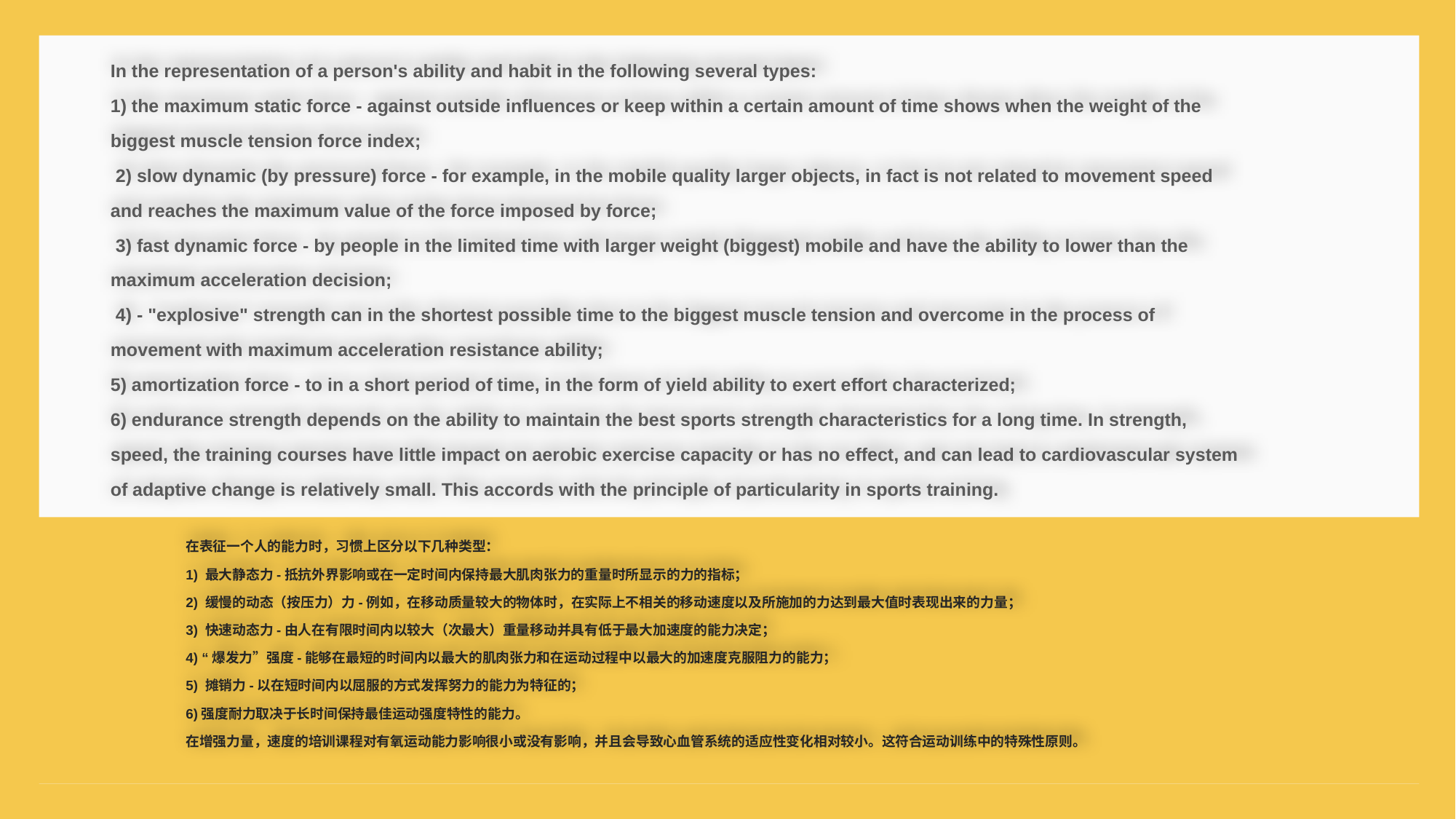

In the representation of a person's ability and habit in the following several types:
1) the maximum static force - against outside influences or keep within a certain amount of time shows when the weight of the biggest muscle tension force index;
 2) slow dynamic (by pressure) force - for example, in the mobile quality larger objects, in fact is not related to movement speed and reaches the maximum value of the force imposed by force;
 3) fast dynamic force - by people in the limited time with larger weight (biggest) mobile and have the ability to lower than the maximum acceleration decision;
 4) - "explosive" strength can in the shortest possible time to the biggest muscle tension and overcome in the process of movement with maximum acceleration resistance ability;
5) amortization force - to in a short period of time, in the form of yield ability to exert effort characterized;
6) endurance strength depends on the ability to maintain the best sports strength characteristics for a long time. In strength, speed, the training courses have little impact on aerobic exercise capacity or has no effect, and can lead to cardiovascular system of adaptive change is relatively small. This accords with the principle of particularity in sports training.

在表征一个人的能力时，习惯上区分以下几种类型：
1) 最大静态力-抵抗外界影响或在一定时间内保持最大肌肉张力的重量时所显示的力的指标；
2) 缓慢的动态（按压力）力-例如，在移动质量较大的物体时，在实际上不相关的移动速度以及所施加的力达到最大值时表现出来的力量；
3) 快速动态力-由人在有限时间内以较大（次最大）重量移动并具有低于最大加速度的能力决定；
4) “爆发力”强度-能够在最短的时间内以最大的肌肉张力和在运动过程中以最大的加速度克服阻力的能力；
5) 摊销力-以在短时间内以屈服的方式发挥努力的能力为特征的；
6)强度耐力取决于长时间保持最佳运动强度特性的能力。
在增强力量，速度的培训课程对有氧运动能力影响很小或没有影响，并且会导致心血管系统的适应性变化相对较小。这符合运动训练中的特殊性原则。